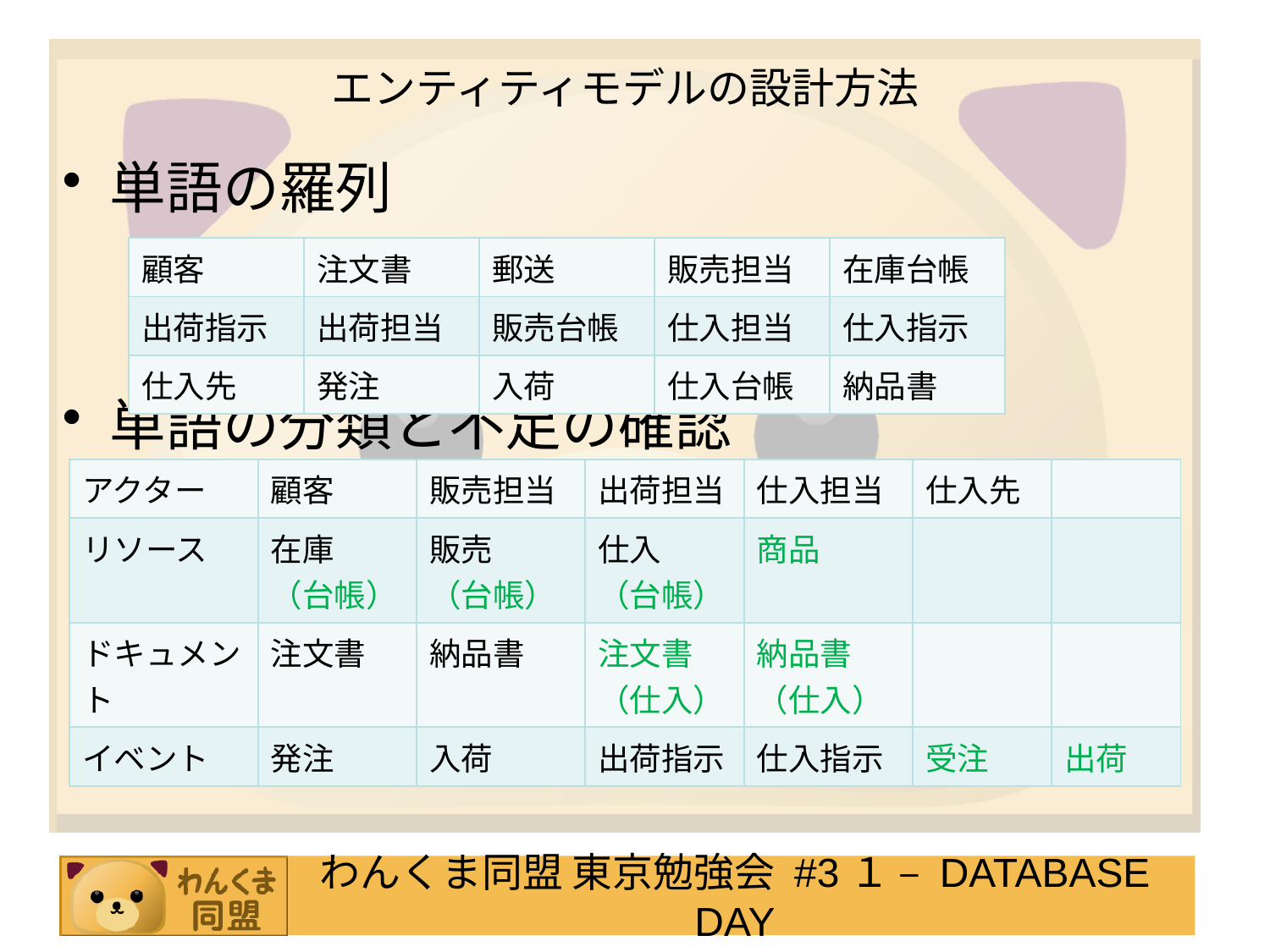

# エンティティモデルの設計方法
単語の羅列

単語の分類と不足の確認

| 顧客 | 注文書 | 郵送 | 販売担当 | 在庫台帳 |
| --- | --- | --- | --- | --- |
| 出荷指示 | 出荷担当 | 販売台帳 | 仕入担当 | 仕入指示 |
| 仕入先 | 発注 | 入荷 | 仕入台帳 | 納品書 |
| アクター | 顧客 | 販売担当 | 出荷担当 | 仕入担当 | 仕入先 |  |
| --- | --- | --- | --- | --- | --- | --- |
| リソース | 在庫 （台帳） | 販売 （台帳） | 仕入 （台帳） | 商品 |  |  |
| ドキュメント | 注文書 | 納品書 | 注文書（仕入） | 納品書 （仕入） |  |  |
| イベント | 発注 | 入荷 | 出荷指示 | 仕入指示 | 受注 | 出荷 |